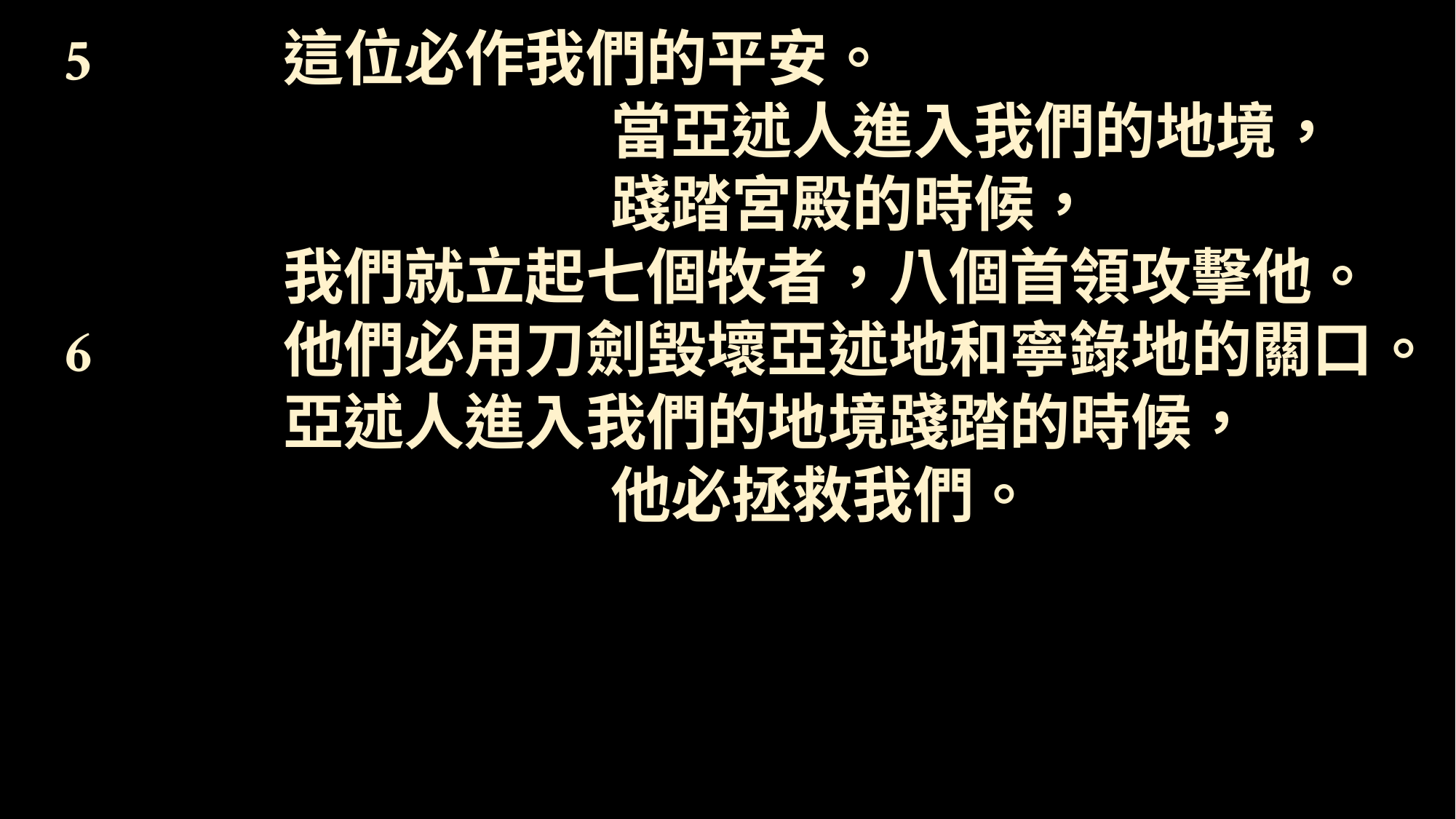

5		這位必作我們的平安。
					當亞述人進入我們的地境，
					踐踏宮殿的時候，
		我們就立起七個牧者，八個首領攻擊他。
6		他們必用刀劍毀壞亞述地和寧錄地的關口。
		亞述人進入我們的地境踐踏的時候，
					他必拯救我們。